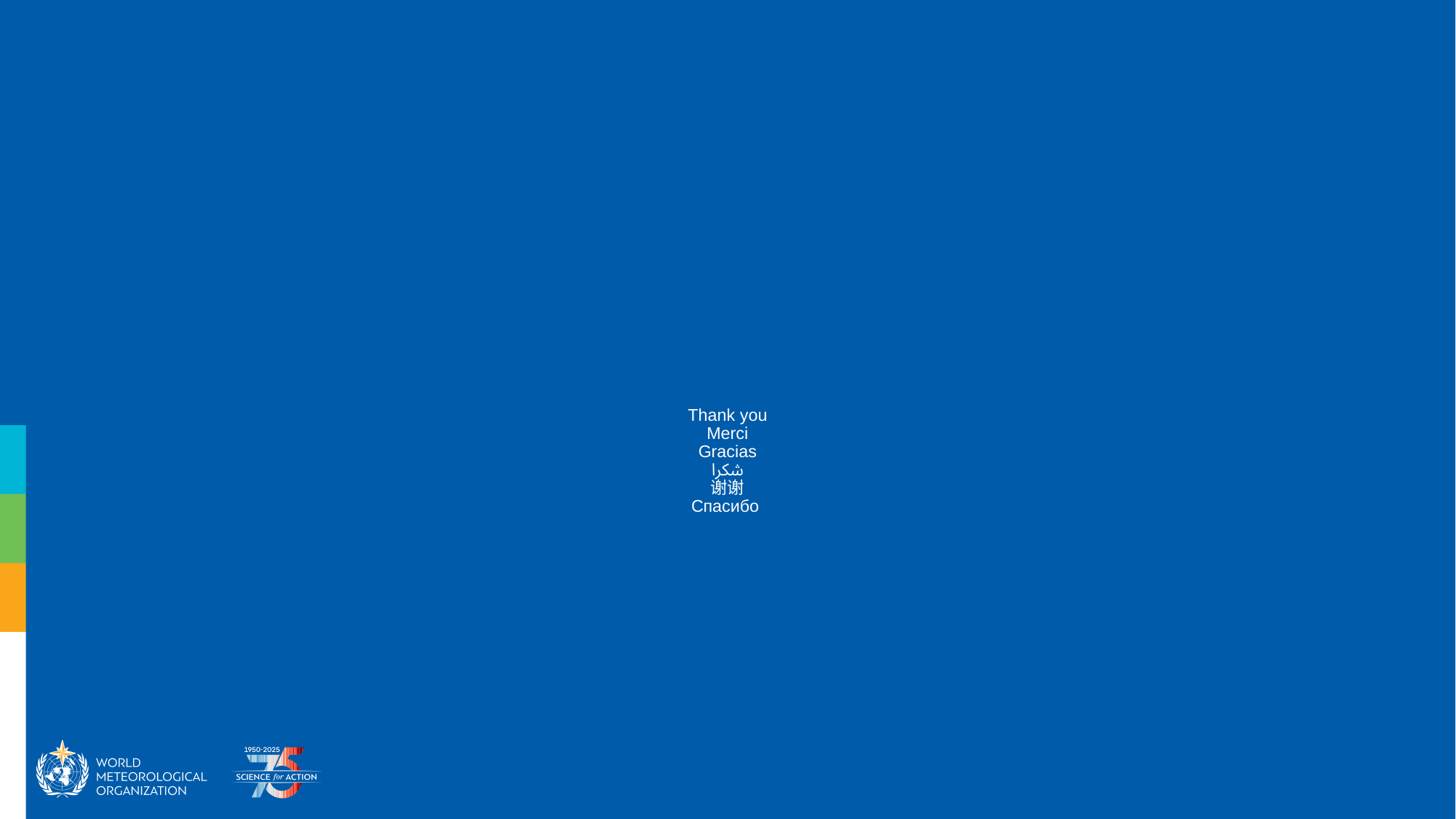

# Thank you​ Merci​ Gracias​ شكرا​ 谢谢​ Спасибо